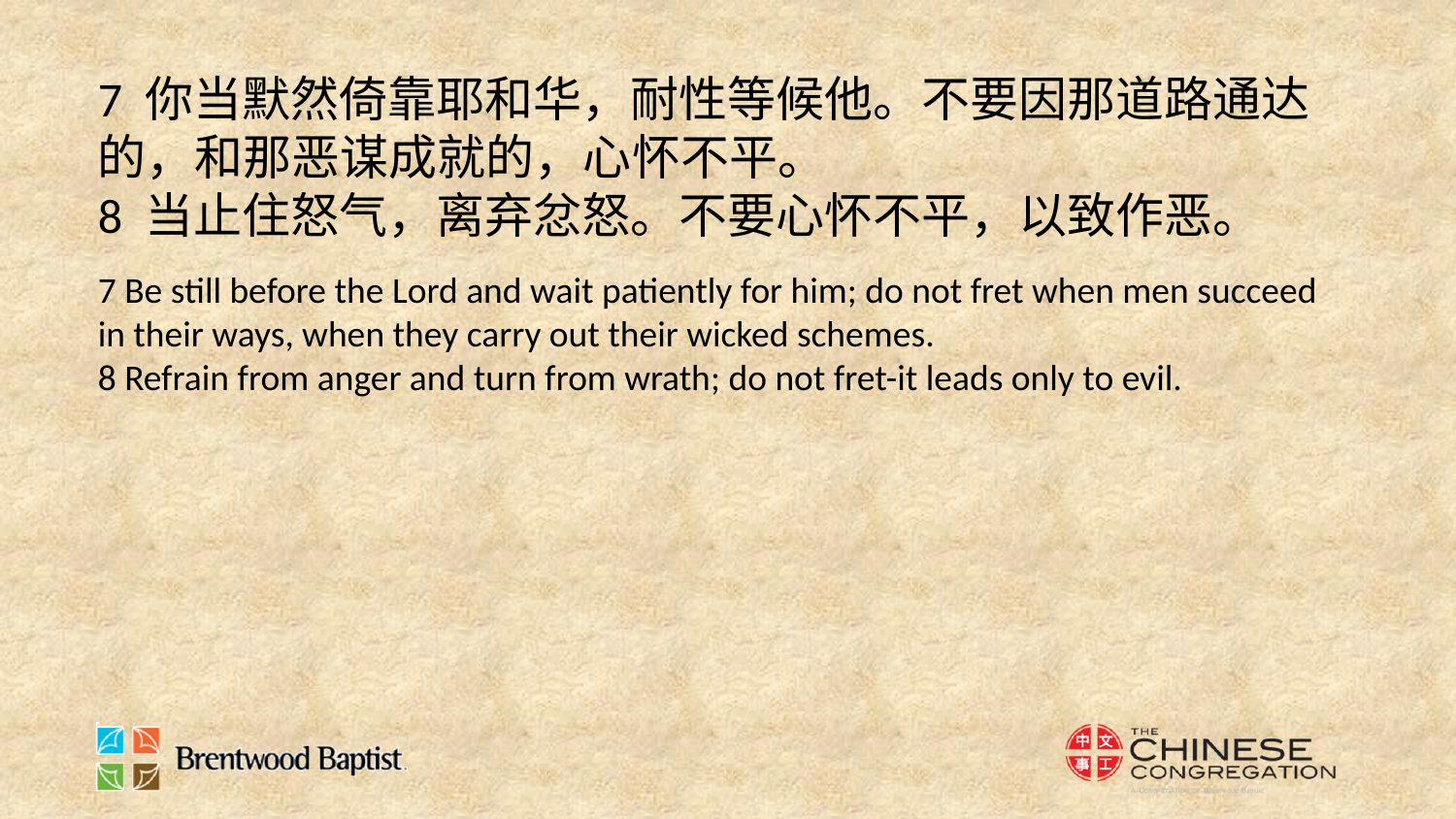

7 你当默然倚靠耶和华，耐性等候他。不要因那道路通达的，和那恶谋成就的，心怀不平。
8 当止住怒气，离弃忿怒。不要心怀不平，以致作恶。

7 Be still before the Lord and wait patiently for him; do not fret when men succeed in their ways, when they carry out their wicked schemes.
8 Refrain from anger and turn from wrath; do not fret-it leads only to evil.